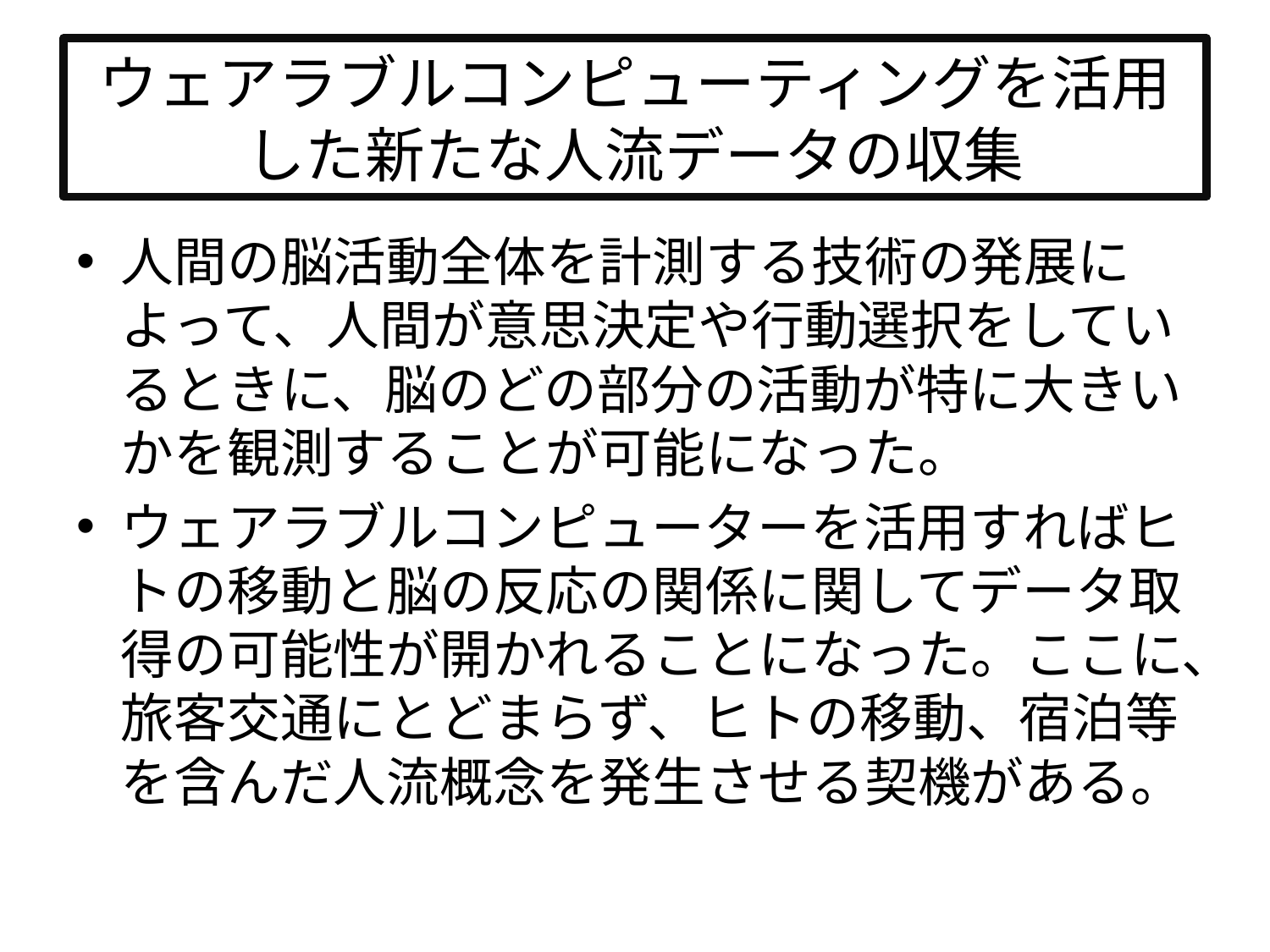

# ウェアラブルコンピューティングを活用した新たな人流データの収集
人間の脳活動全体を計測する技術の発展によって、人間が意思決定や行動選択をしているときに、脳のどの部分の活動が特に大きいかを観測することが可能になった。
ウェアラブルコンピューターを活用すればヒトの移動と脳の反応の関係に関してデータ取得の可能性が開かれることになった。ここに、旅客交通にとどまらず、ヒトの移動、宿泊等を含んだ人流概念を発生させる契機がある。